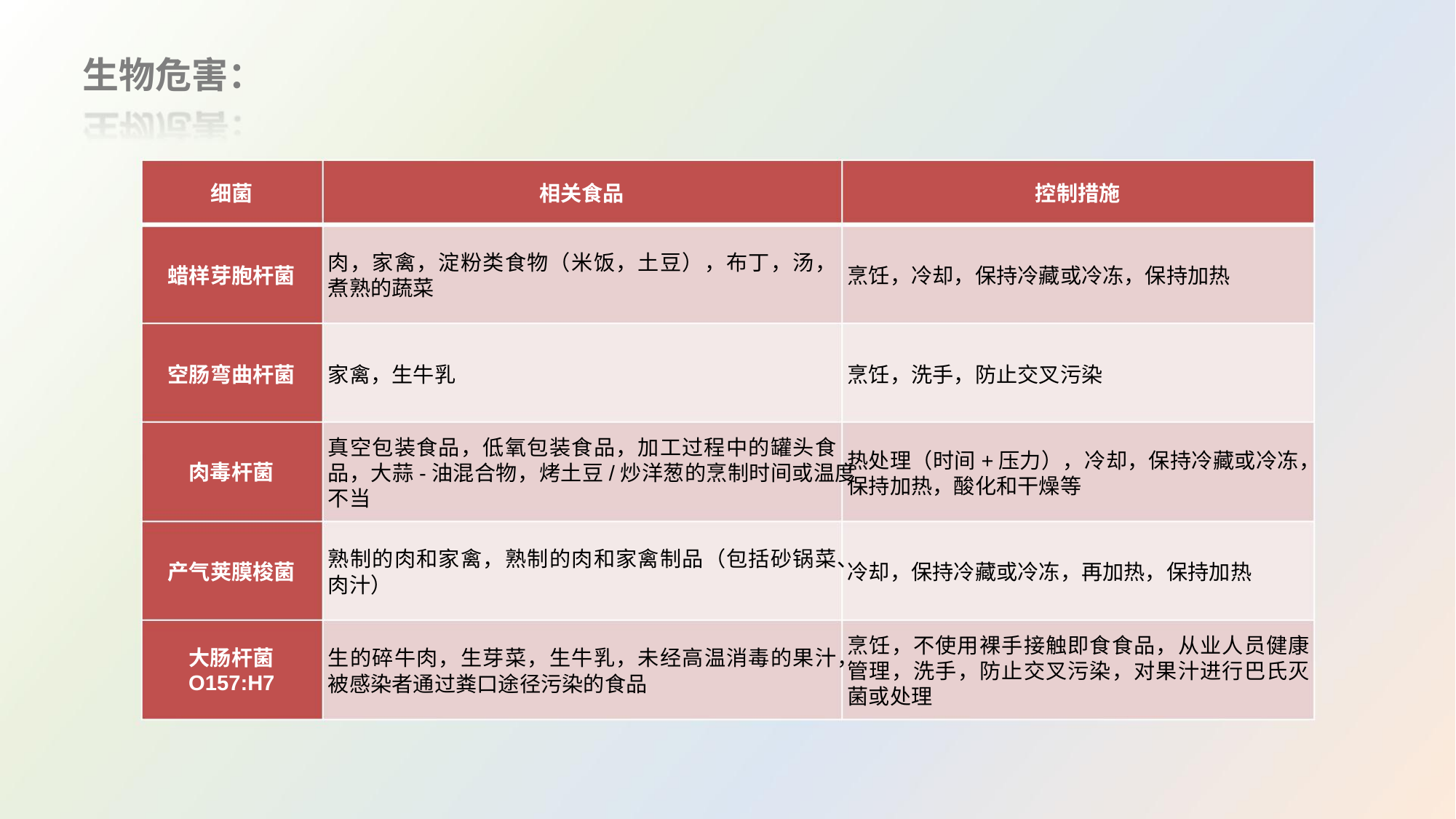

生物危害：
细菌
相关食品
控制措施
肉，家禽，淀粉类食物（米饭，土豆），布丁，汤，
煮熟的蔬菜
蜡样芽胞杆菌
烹饪，冷却，保持冷藏或冷冻，保持加热
空肠弯曲杆菌
肉毒杆菌
家禽，生牛乳
烹饪，洗手，防止交叉污染
真空包装食品，低氧包装食品，加工过程中的罐头食
品，大蒜-油混合物，烤土豆/炒洋葱的烹制时间或温度
不当
热处理（时间+压力），冷却，保持冷藏或冷冻，
保持加热，酸化和干燥等
熟制的肉和家禽，熟制的肉和家禽制品（包括砂锅菜、
肉汁）
产气荚膜梭菌
冷却，保持冷藏或冷冻，再加热，保持加热
烹饪，不使用裸手接触即食食品，从业人员健康
管理，洗手，防止交叉污染，对果汁进行巴氏灭
菌或处理
大肠杆菌
O157:H7
生的碎牛肉，生芽菜，生牛乳，未经高温消毒的果汁，
被感染者通过粪口途径污染的食品